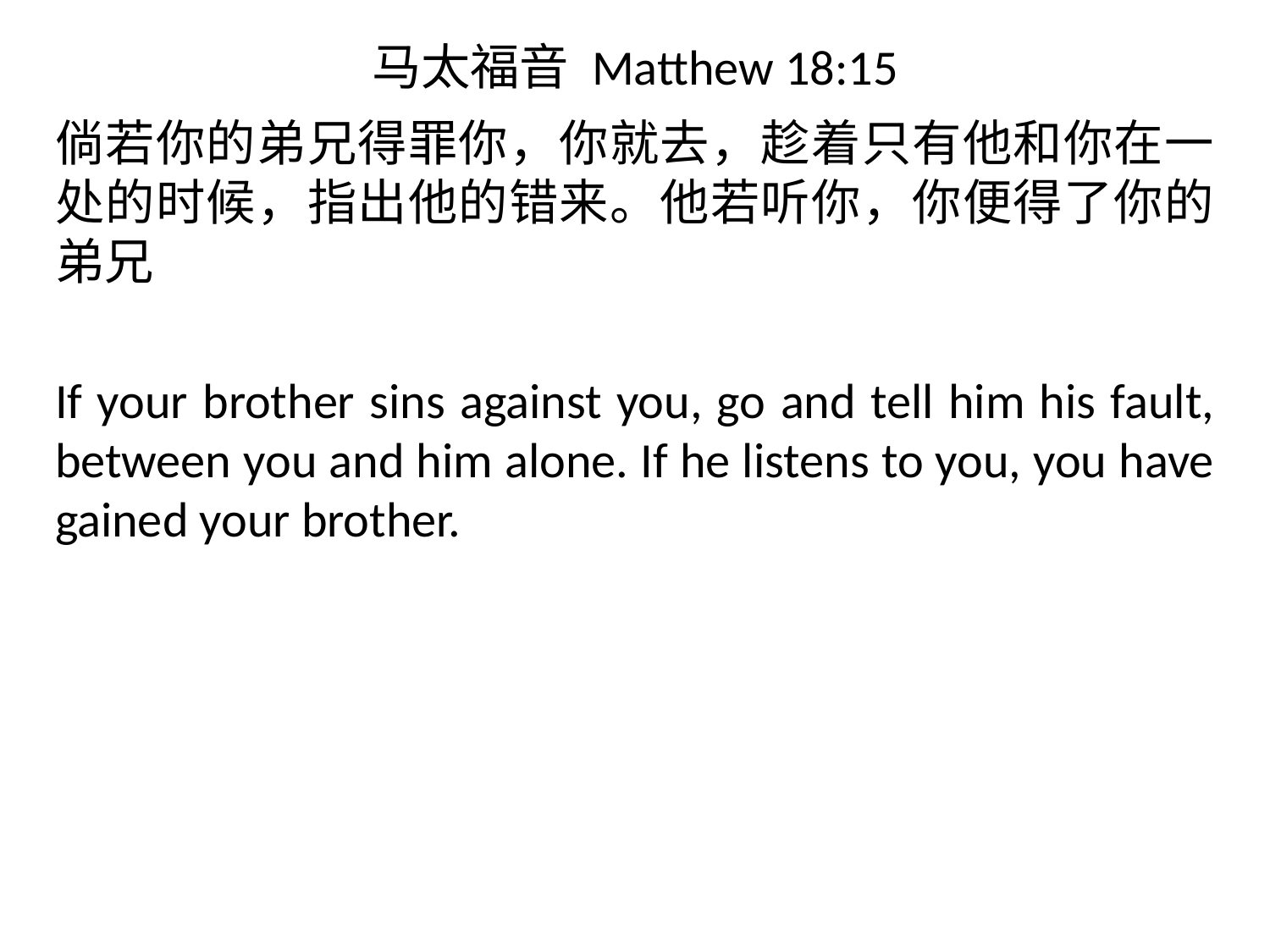

# 马太福音 Matthew 18:15
倘若你的弟兄得罪你，你就去，趁着只有他和你在一处的时候，指出他的错来。他若听你，你便得了你的弟兄

If your brother sins against you, go and tell him his fault, between you and him alone. If he listens to you, you have gained your brother.